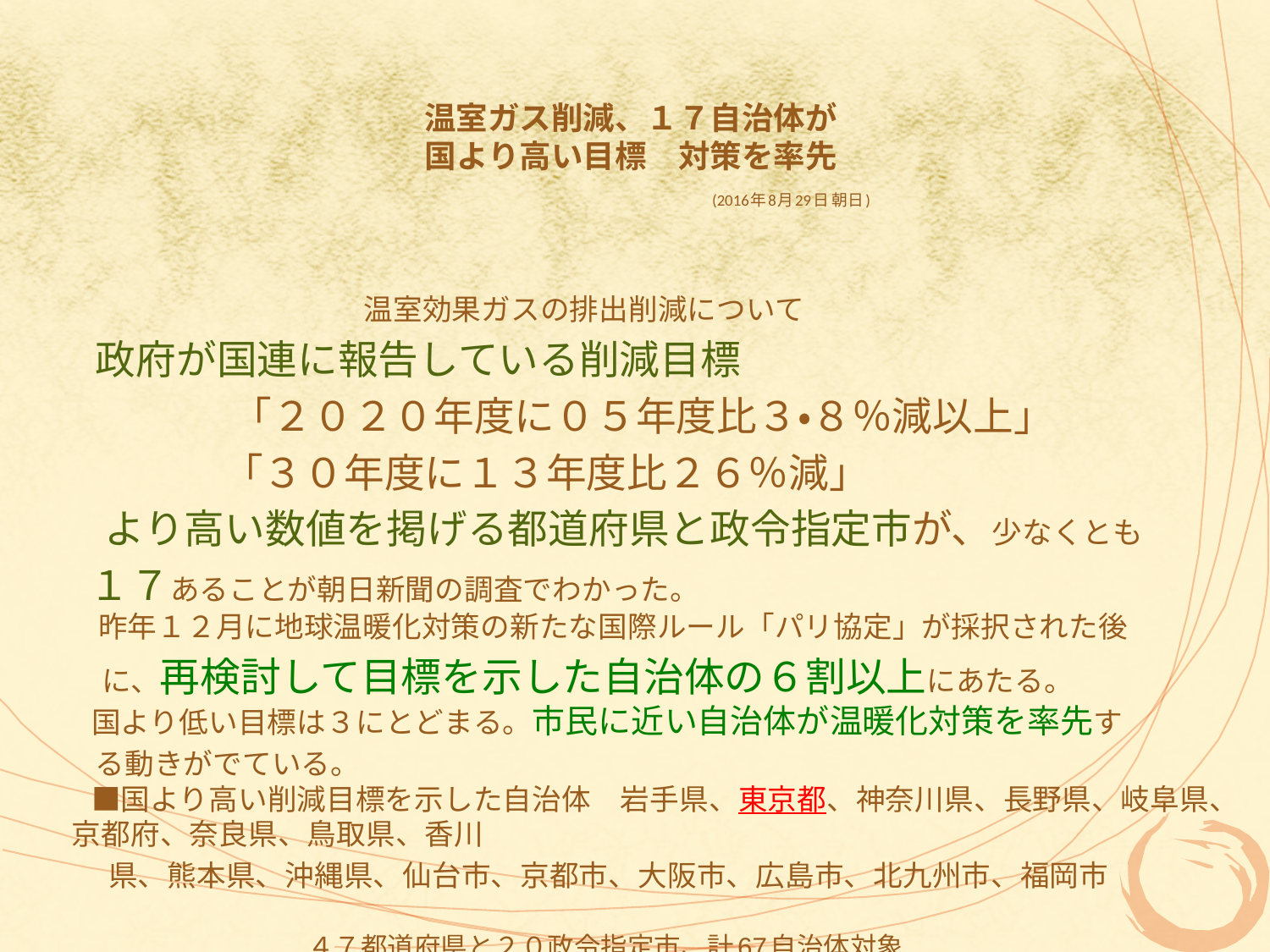

# 温室ガス削減、１７自治体が 国より高い目標　対策を率先 　　　　　　　　　　(2016年8月29日 朝日)
　                                        温室効果ガスの排出削減について
   政府が国連に報告している削減目標
                 「２０２０年度に０５年度比３・８％減以上」
                「３０年度に１３年度比２６％減」
   より高い数値を掲げる都道府県と政令指定市が、少なくとも
  １７あることが朝日新聞の調査でわかった。
    昨年１２月に地球温暖化対策の新たな国際ルール「パリ協定」が採択された後
    に、再検討して目標を示した自治体の６割以上にあたる。
   国より低い目標は３にとどまる。市民に近い自治体が温暖化対策を率先す
   る動きがでている。
   ■国より高い削減目標を示した自治体 　岩手県、東京都、神奈川県、長野県、岐阜県、京都府、奈良県、鳥取県、香川
     県、熊本県、沖縄県、仙台市、京都市、大阪市、広島市、北九州市、福岡市
　　　　　　　　４７都道府県と２０政令指定市、計67自治体対象
　　　　　　　　　　　　　　　　　   2016年７月下旬から８月上旬